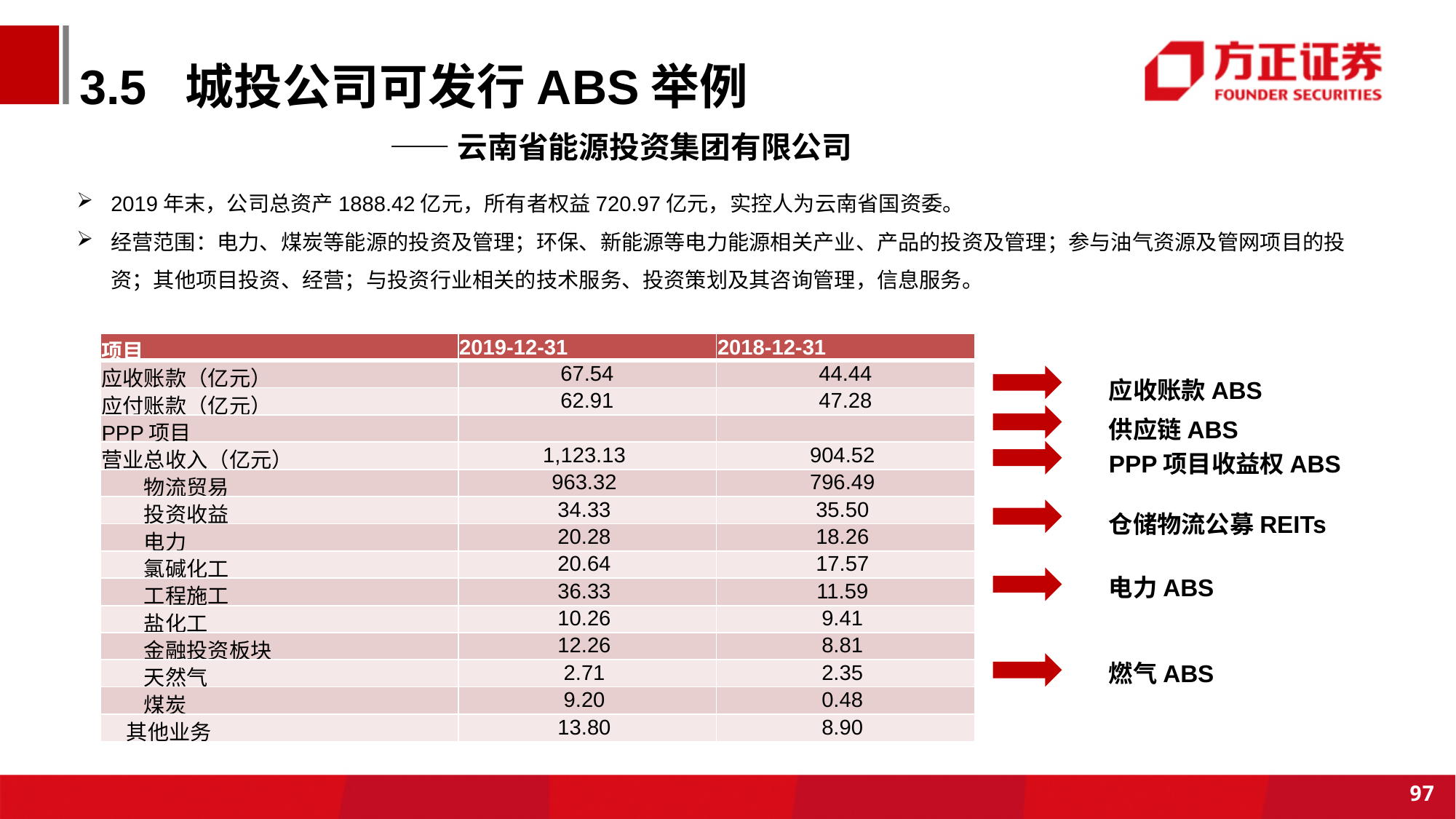

# 3.5  城投公司可发行ABS举例
——云南省能源投资集团有限公司
2019年末，公司总资产1888.42亿元，所有者权益720.97亿元，实控人为云南省国资委。
经营范围：电力、煤炭等能源的投资及管理；环保、新能源等电力能源相关产业、产品的投资及管理；参与油气资源及管网项目的投资；其他项目投资、经营；与投资行业相关的技术服务、投资策划及其咨询管理，信息服务。
| 项目 | 2019-12-31 | 2018-12-31 |
| --- | --- | --- |
| 应收账款（亿元） | 67.54 | 44.44 |
| 应付账款（亿元） | 62.91 | 47.28 |
| PPP项目 |  |  |
| 营业总收入（亿元） | 1,123.13 | 904.52 |
| 物流贸易 | 963.32 | 796.49 |
| 投资收益 | 34.33 | 35.50 |
| 电力 | 20.28 | 18.26 |
| 氯碱化工 | 20.64 | 17.57 |
| 工程施工 | 36.33 | 11.59 |
| 盐化工 | 10.26 | 9.41 |
| 金融投资板块 | 12.26 | 8.81 |
| 天然气 | 2.71 | 2.35 |
| 煤炭 | 9.20 | 0.48 |
| 其他业务 | 13.80 | 8.90 |
应收账款ABS

供应链ABS

仓储物流公募REITs

电力ABS

燃气ABS

PPP项目收益权ABS

97